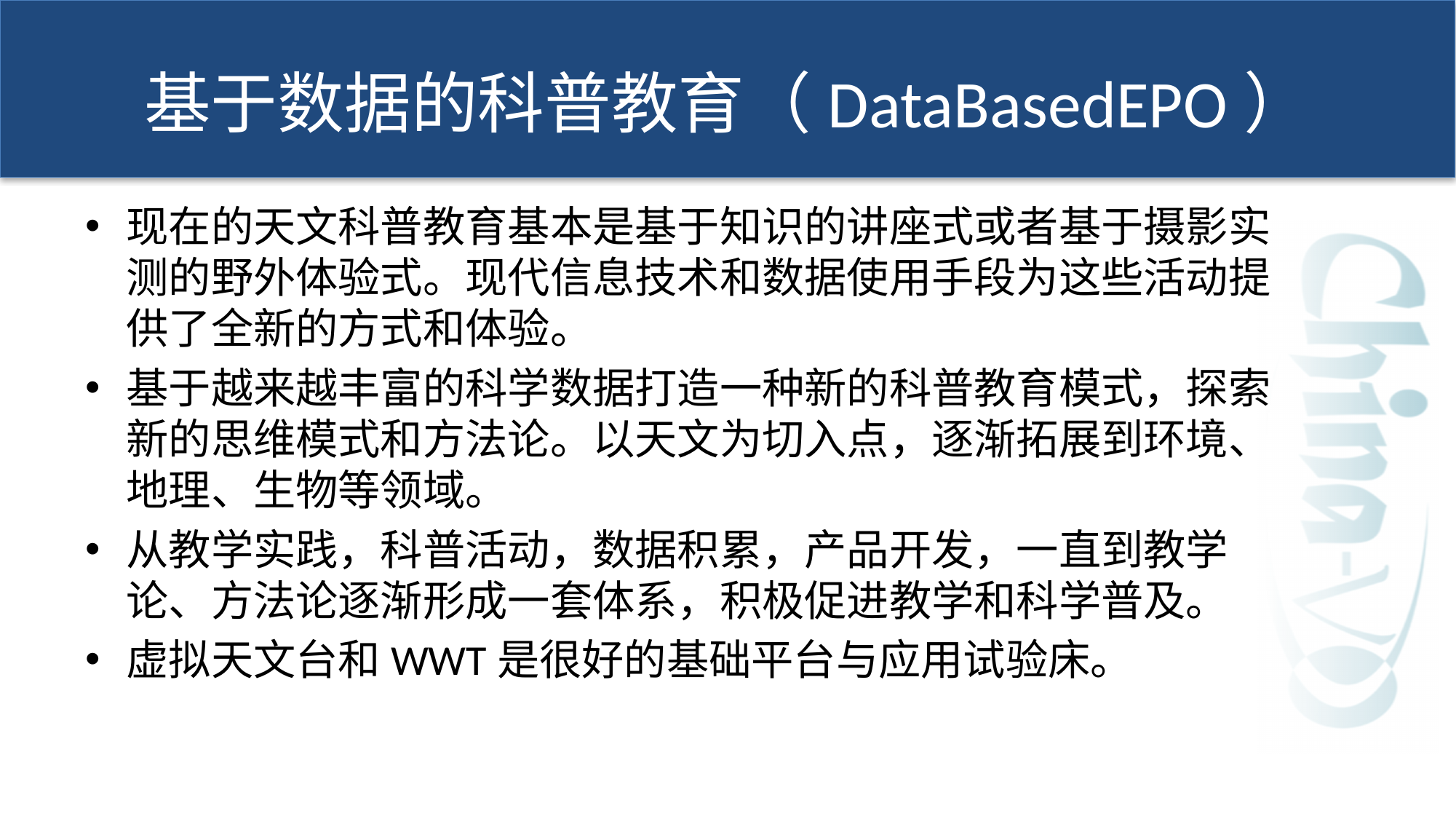

# 基于数据的科普教育（DataBasedEPO）
现在的天文科普教育基本是基于知识的讲座式或者基于摄影实测的野外体验式。现代信息技术和数据使用手段为这些活动提供了全新的方式和体验。
基于越来越丰富的科学数据打造一种新的科普教育模式，探索新的思维模式和方法论。以天文为切入点，逐渐拓展到环境、地理、生物等领域。
从教学实践，科普活动，数据积累，产品开发，一直到教学论、方法论逐渐形成一套体系，积极促进教学和科学普及。
虚拟天文台和WWT是很好的基础平台与应用试验床。